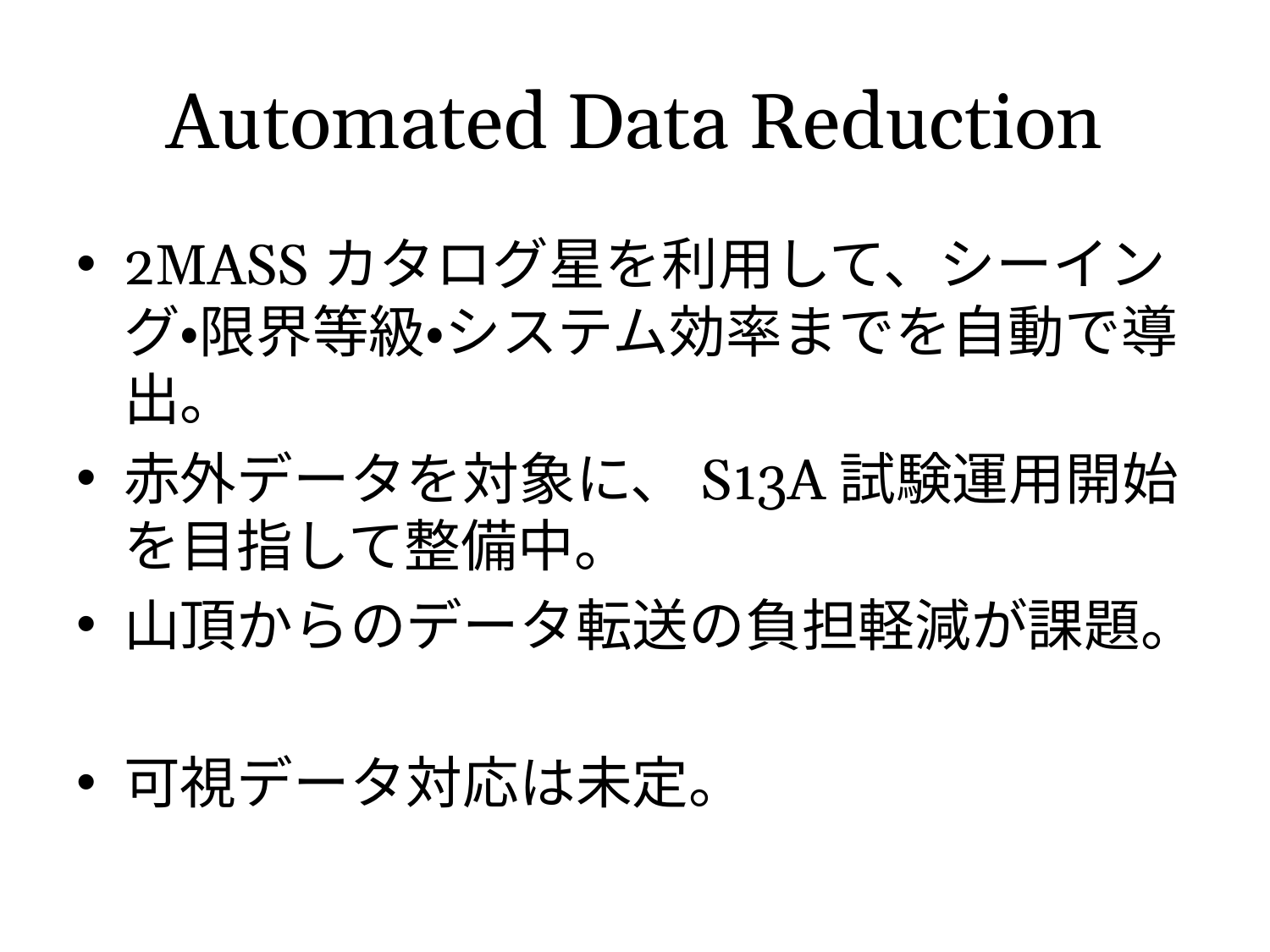

# Automated Data Reduction
2MASSカタログ星を利用して、シーイング・限界等級・システム効率までを自動で導出。
赤外データを対象に、S13A試験運用開始を目指して整備中。
山頂からのデータ転送の負担軽減が課題。

可視データ対応は未定。